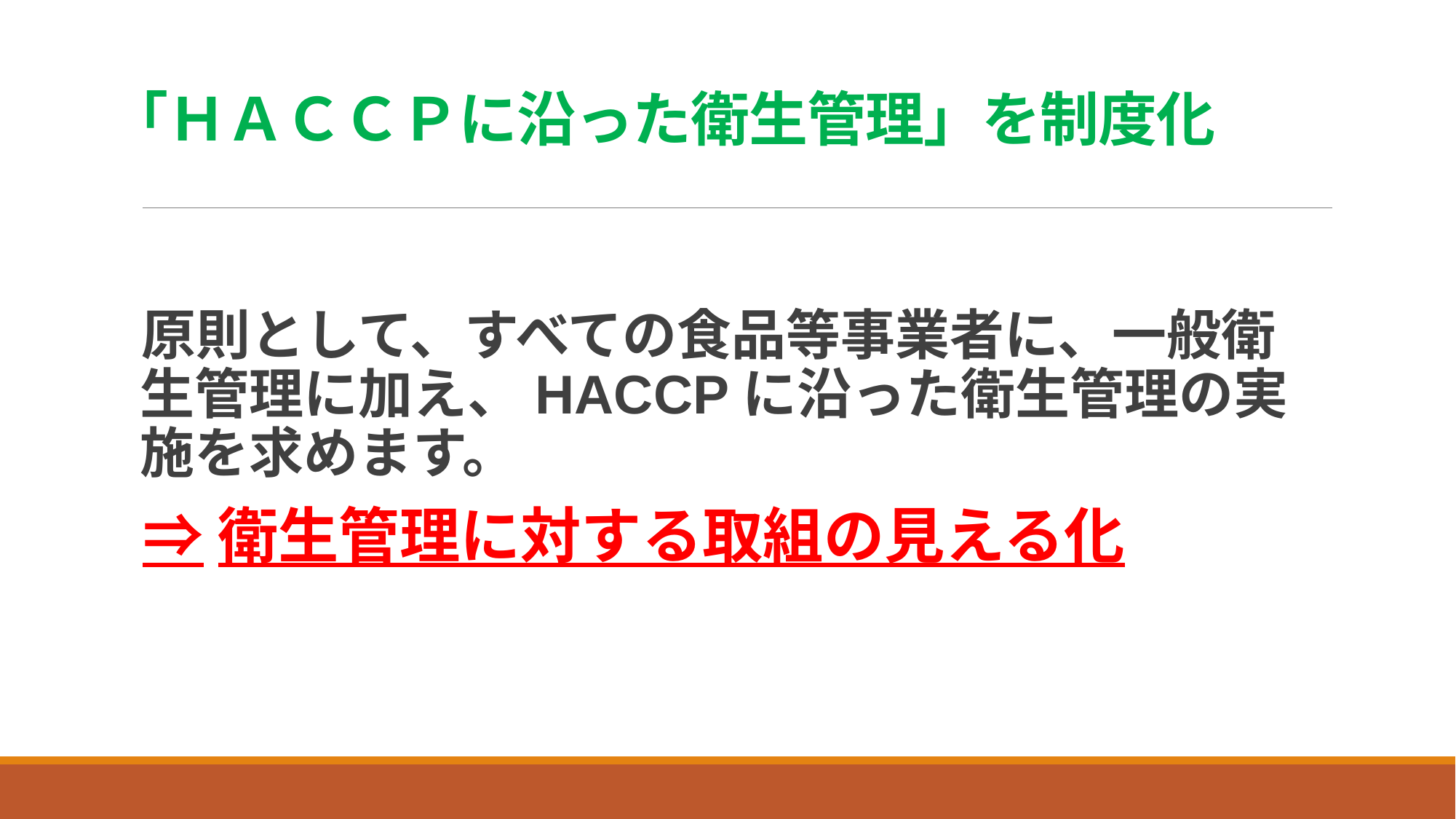

# 「ＨＡＣＣＰに沿った衛生管理」を制度化
原則として、すべての食品等事業者に、一般衛生管理に加え、HACCPに沿った衛生管理の実施を求めます。
⇒衛生管理に対する取組の見える化